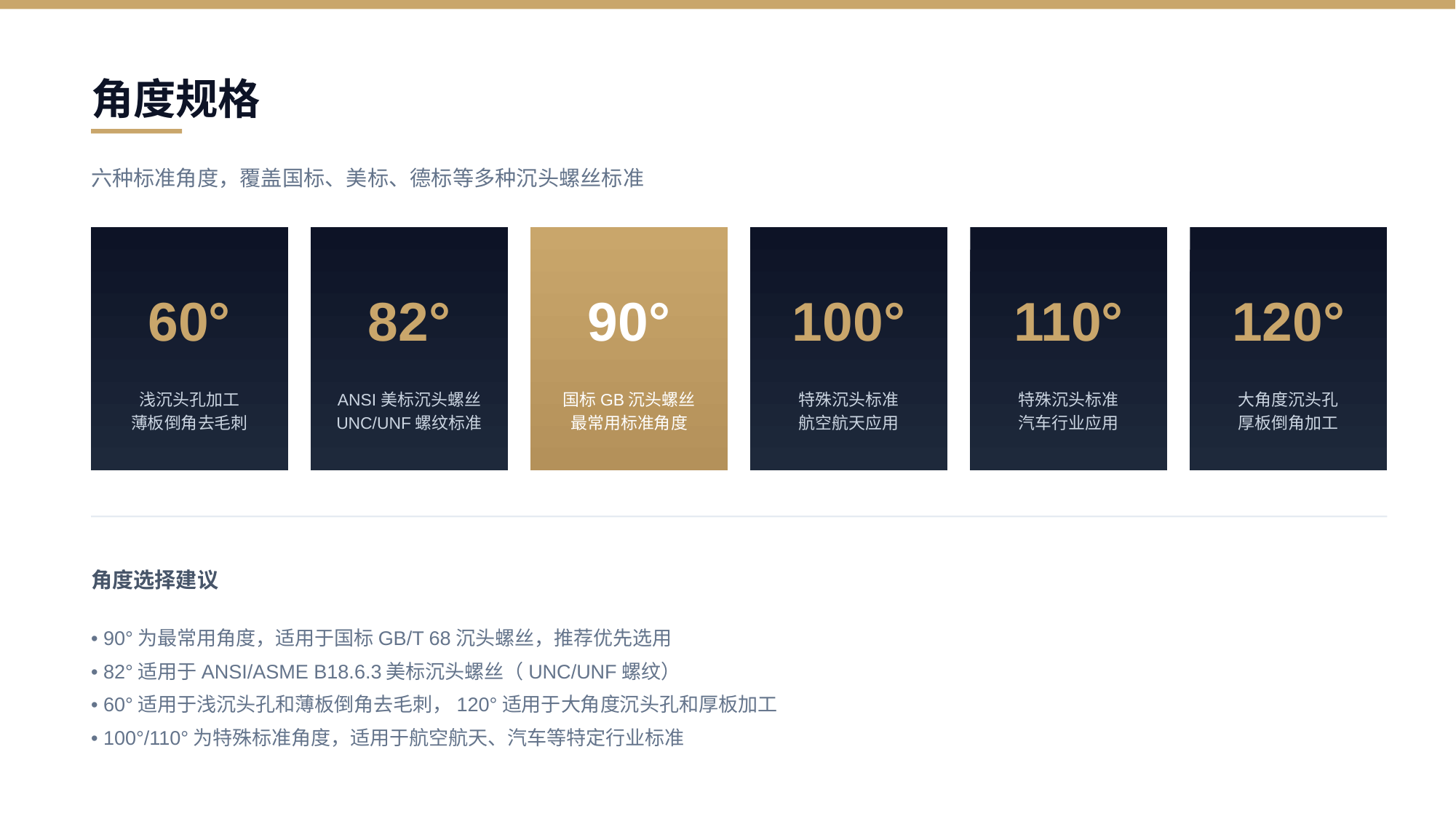

角度规格

六种标准角度，覆盖国标、美标、德标等多种沉头螺丝标准

60°
82°
90°
100°
110°
120°
浅沉头孔加工
薄板倒角去毛刺
ANSI美标沉头螺丝
UNC/UNF螺纹标准
国标GB沉头螺丝
最常用标准角度
特殊沉头标准
航空航天应用
特殊沉头标准
汽车行业应用
大角度沉头孔
厚板倒角加工

角度选择建议
• 90°为最常用角度，适用于国标GB/T 68沉头螺丝，推荐优先选用
• 82°适用于ANSI/ASME B18.6.3美标沉头螺丝（UNC/UNF螺纹）
• 60°适用于浅沉头孔和薄板倒角去毛刺，120°适用于大角度沉头孔和厚板加工
• 100°/110°为特殊标准角度，适用于航空航天、汽车等特定行业标准